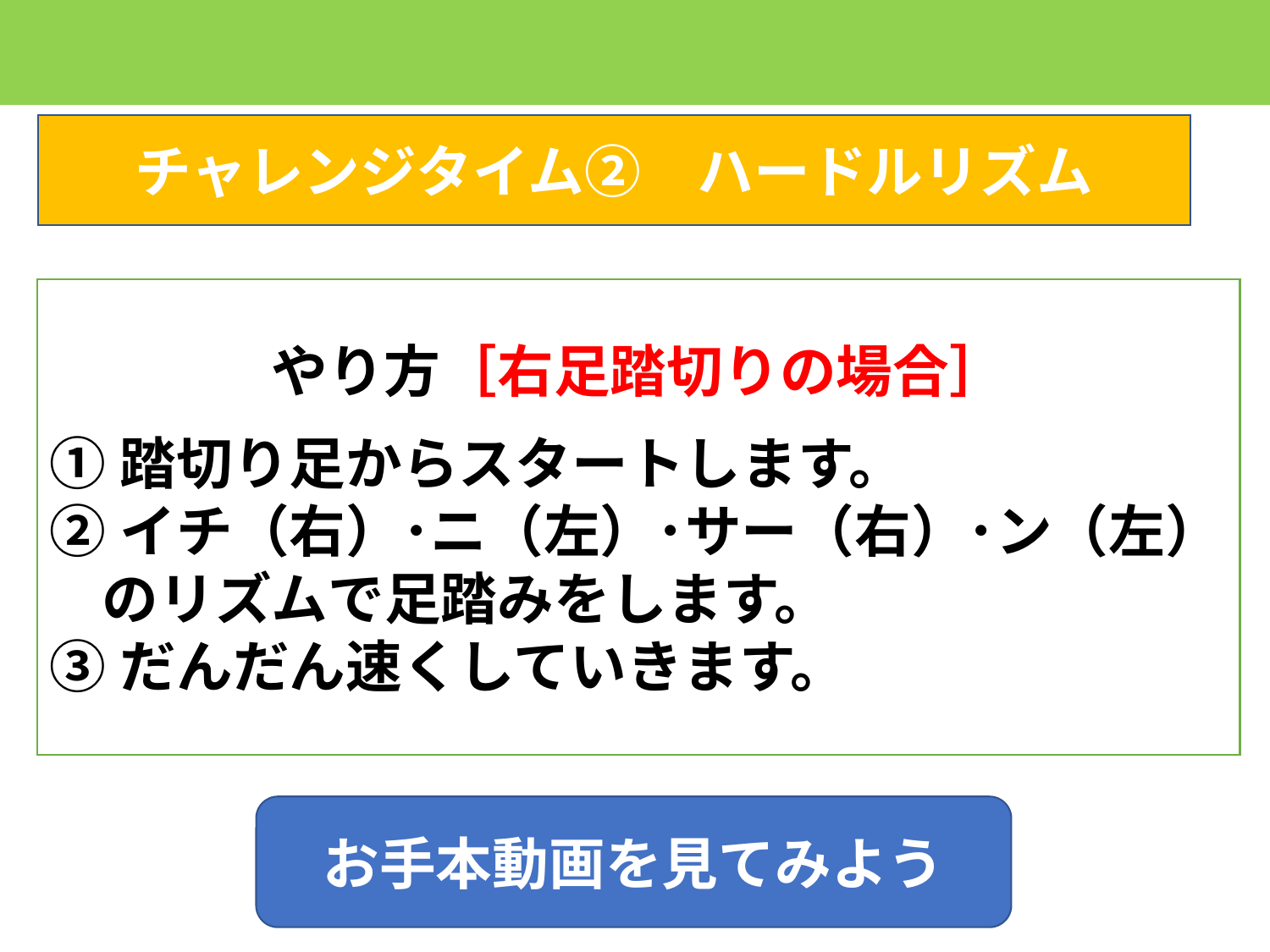

チャレンジタイム②　ハードルリズム
やり方［右足踏切りの場合］

①踏切り足からスタートします。
②イチ（右）･ニ（左）･サー（右）･ン（左）
   のリズムで足踏みをします。
③だんだん速くしていきます。
お手本動画を見てみよう